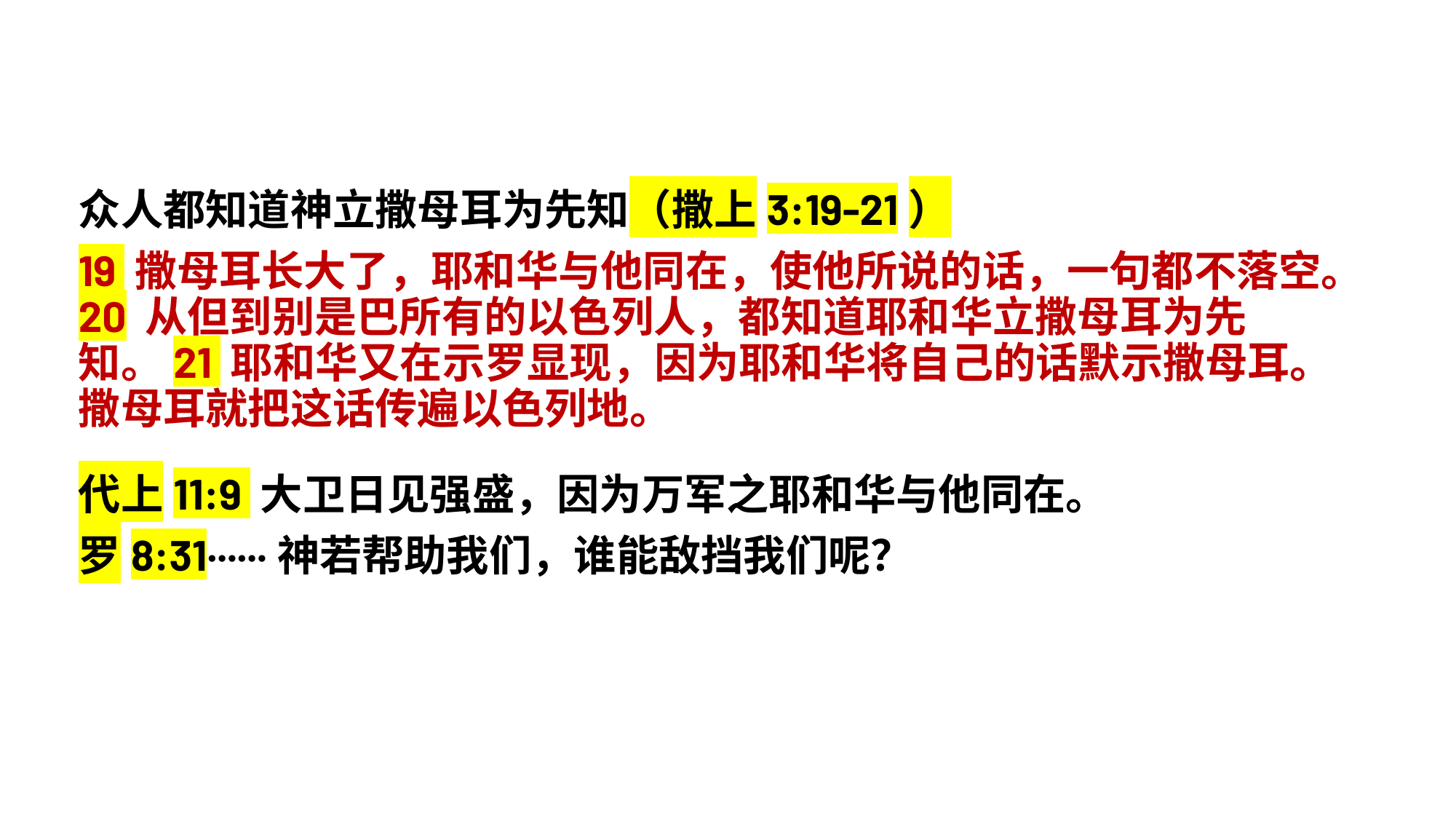

众人都知道神立撒母耳为先知（撒上3:19-21）
19 撒母耳长大了，耶和华与他同在，使他所说的话，一句都不落空。20 从但到别是巴所有的以色列人，都知道耶和华立撒母耳为先知。21 耶和华又在示罗显现，因为耶和华将自己的话默示撒母耳。撒母耳就把这话传遍以色列地。

代上11:9 大卫日见强盛，因为万军之耶和华与他同在。
罗8:31······神若帮助我们，谁能敌挡我们呢？